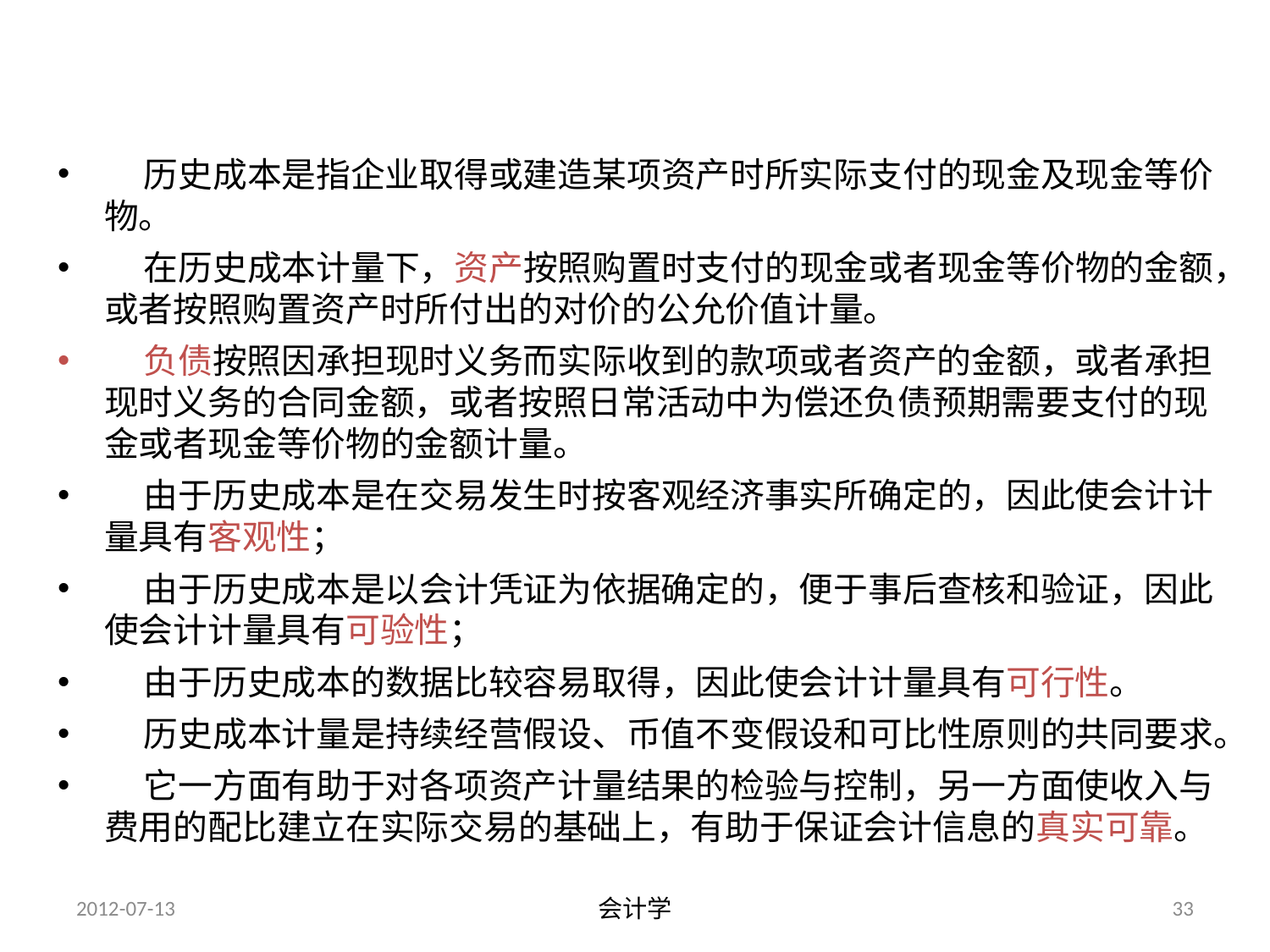

# （一）历史成本
    历史成本是指企业取得或建造某项资产时所实际支付的现金及现金等价物。
    在历史成本计量下，资产按照购置时支付的现金或者现金等价物的金额，或者按照购置资产时所付出的对价的公允价值计量。
    负债按照因承担现时义务而实际收到的款项或者资产的金额，或者承担现时义务的合同金额，或者按照日常活动中为偿还负债预期需要支付的现金或者现金等价物的金额计量。
    由于历史成本是在交易发生时按客观经济事实所确定的，因此使会计计量具有客观性；
    由于历史成本是以会计凭证为依据确定的，便于事后查核和验证，因此使会计计量具有可验性；
    由于历史成本的数据比较容易取得，因此使会计计量具有可行性。
    历史成本计量是持续经营假设、币值不变假设和可比性原则的共同要求。
    它一方面有助于对各项资产计量结果的检验与控制，另一方面使收入与费用的配比建立在实际交易的基础上，有助于保证会计信息的真实可靠。
2012-07-13
会计学
33